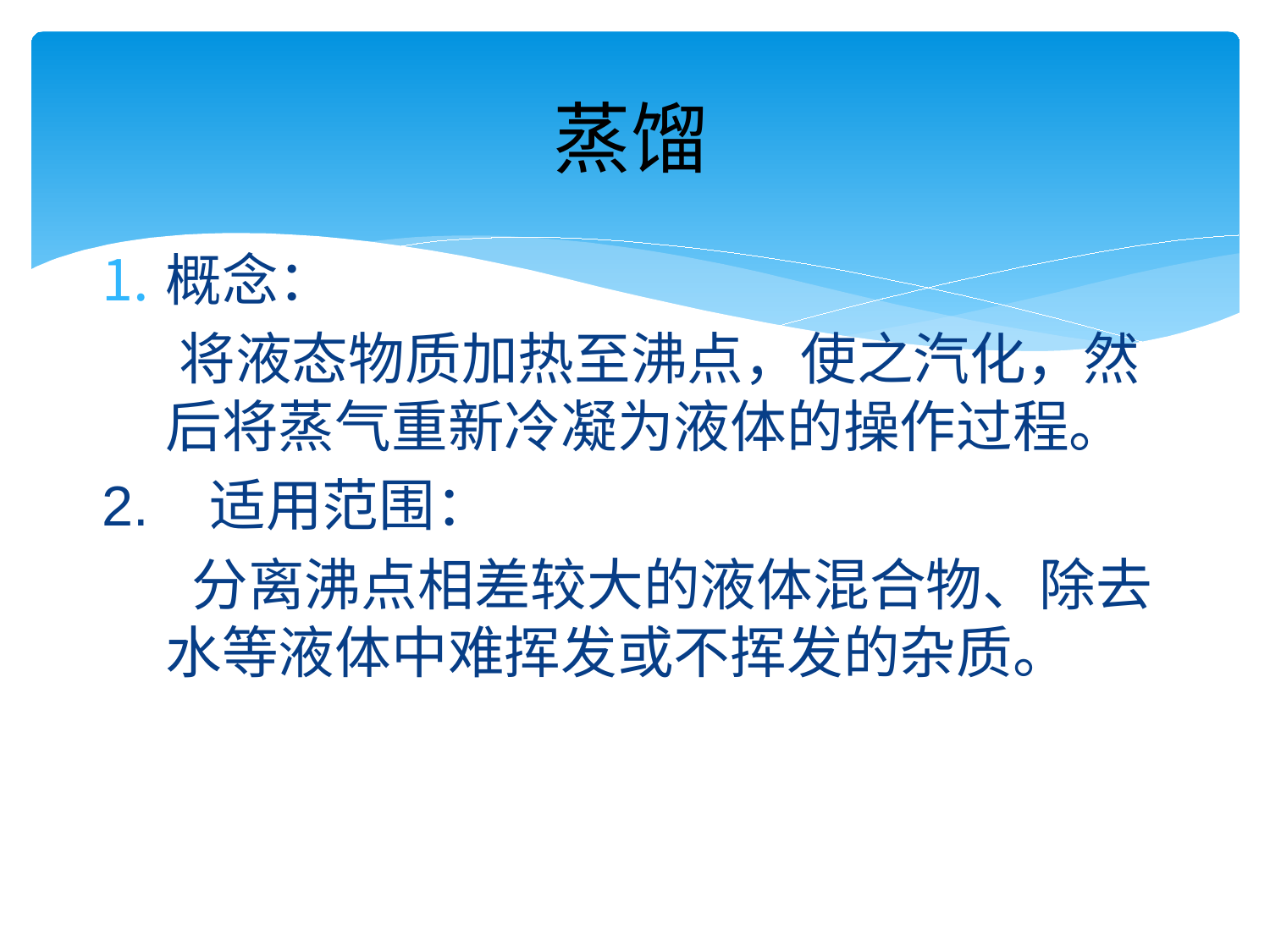

# 蒸馏
概念：
     将液态物质加热至沸点，使之汽化，然后将蒸气重新冷凝为液体的操作过程。
2.   适用范围：
      分离沸点相差较大的液体混合物、除去水等液体中难挥发或不挥发的杂质。